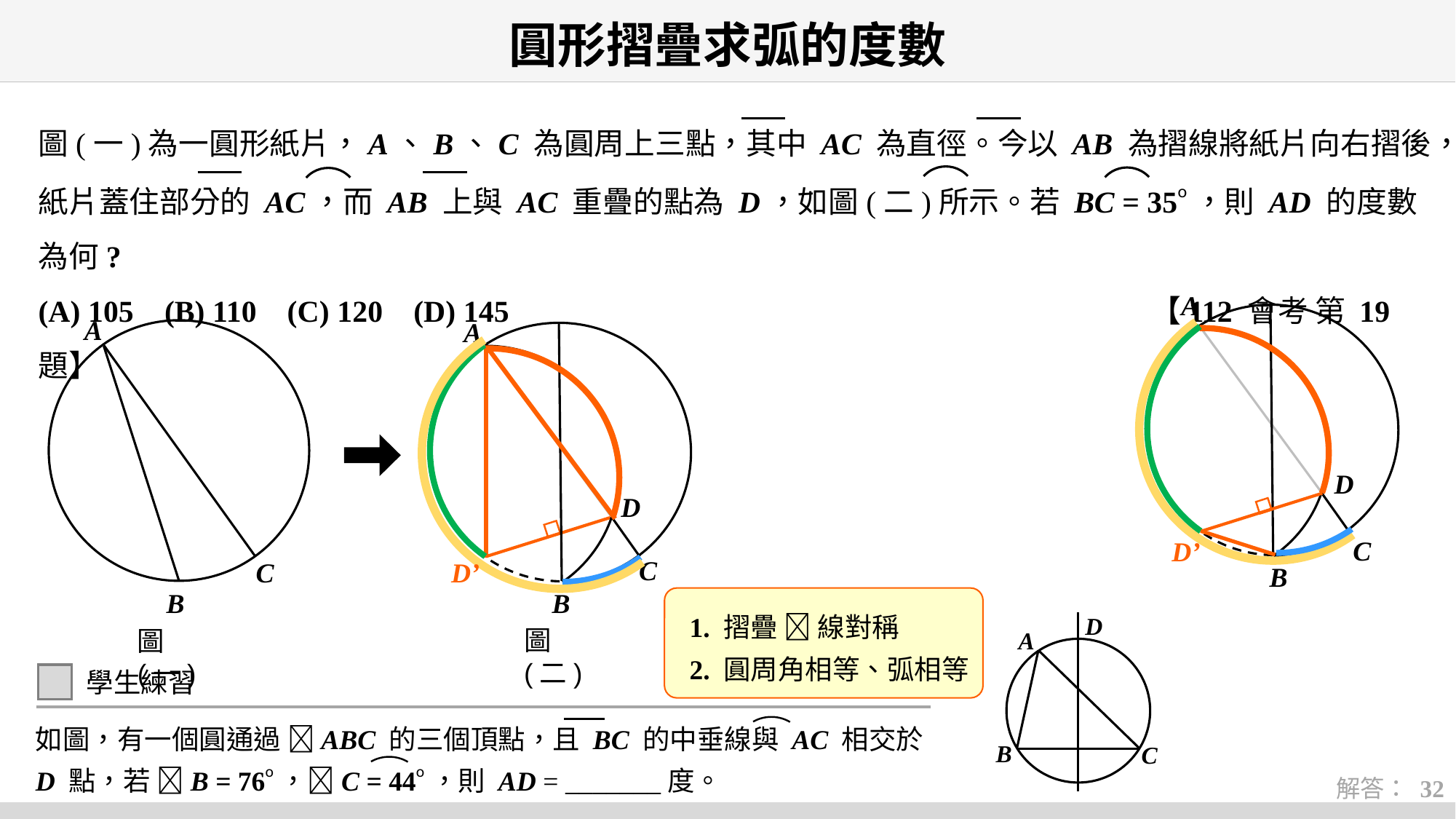

# 圓形摺疊求弧的度數
圖(一)為一圓形紙片，A、B、C 為圓周上三點，其中 AC 為直徑。今以 AB 為摺線將紙片向右摺後，紙片蓋住部分的 AC，而 AB 上與 AC 重疊的點為 D，如圖(二)所示。若 BC = 35o，則 AD 的度數為何?
(A) 105    (B) 110    (C) 120    (D) 145                                                                                   【112 會考 第 19 題】

A

D

C
D’
B

A
A

D

C
D’
C
B
B
1. 摺疊 ⇒ 線對稱
2. 圓周角相等、弧相等
D
A

B
C
學生練習

如圖，有一個圓通過 ΔABC 的三個頂點，且 BC 的中垂線與 AC 相交於 D 點，若 ∠B = 76o，∠C = 44o，則 AD = _______度。

解答： 32
圖(二)
圖(一)